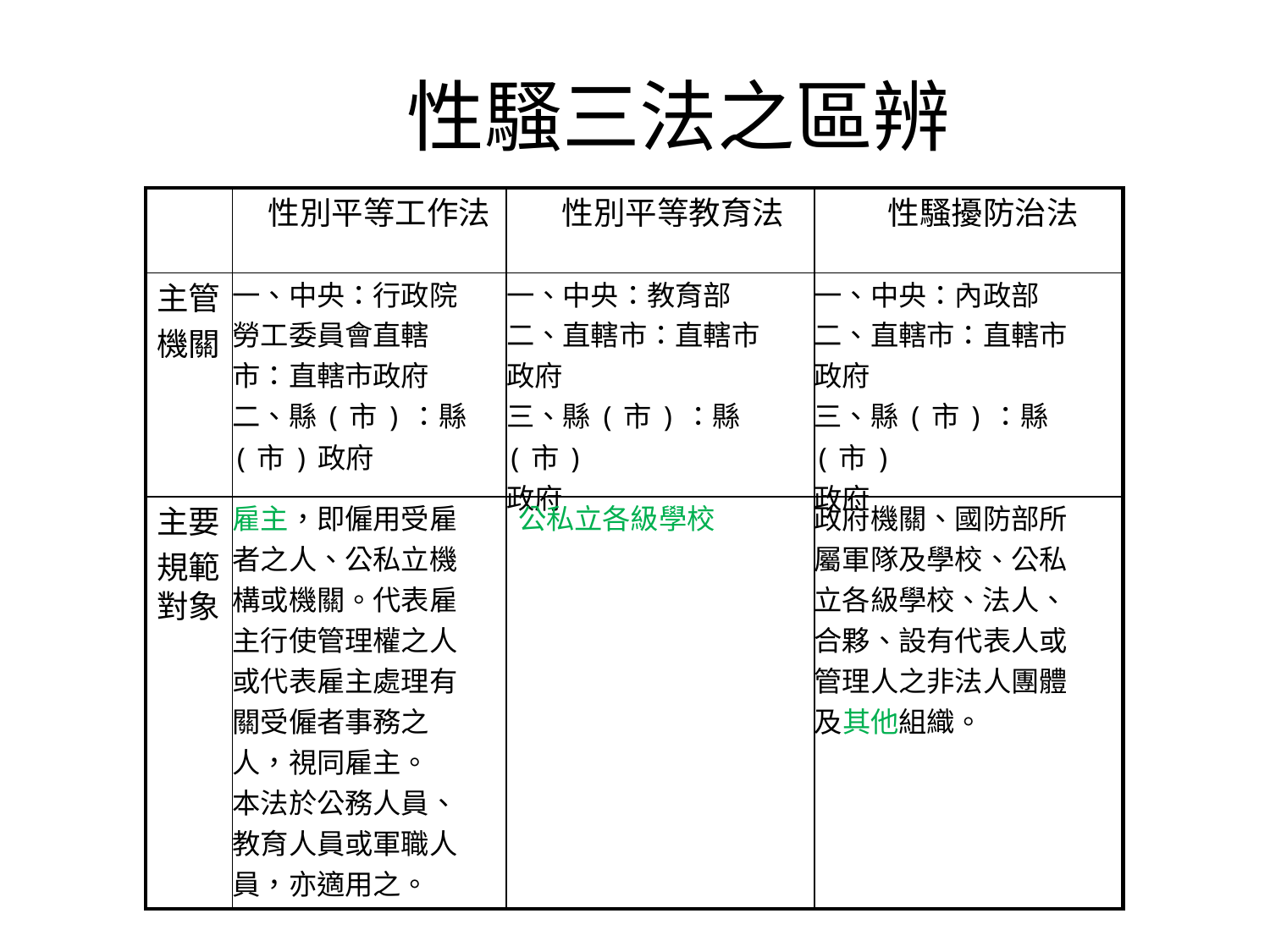

# 性騷三法之區辨
|  | 性別平等工作法 | 性別平等教育法 | 性騷擾防治法 |
| --- | --- | --- | --- |
| 主管 | 一、中央：行政院 勞工委員會直轄 市：直轄市政府 二、縣(市)：縣 (市)政府 | 一、中央：教育部 二、直轄市：直轄市 政府 三、縣(市)：縣(市) 政府 | 一、中央：內政部 二、直轄市：直轄市 政府 三、縣(市)：縣(市) 政府 |
| 機關 |  |  |  |
| 主要 | 雇主，即僱用受雇 者之人、公私立機 構或機關。代表雇 主行使管理權之人 或代表雇主處理有 關受僱者事務之 人，視同雇主。 本法於公務人員、 教育人員或軍職人 員，亦適用之。 | 公私立各級學校 | 政府機關、國防部所 屬軍隊及學校、公私 立各級學校、法人、 合夥、設有代表人或 管理人之非法人團體 及其他組織。 |
| 規範 |  |  |  |
| 對象 |  |  |  |